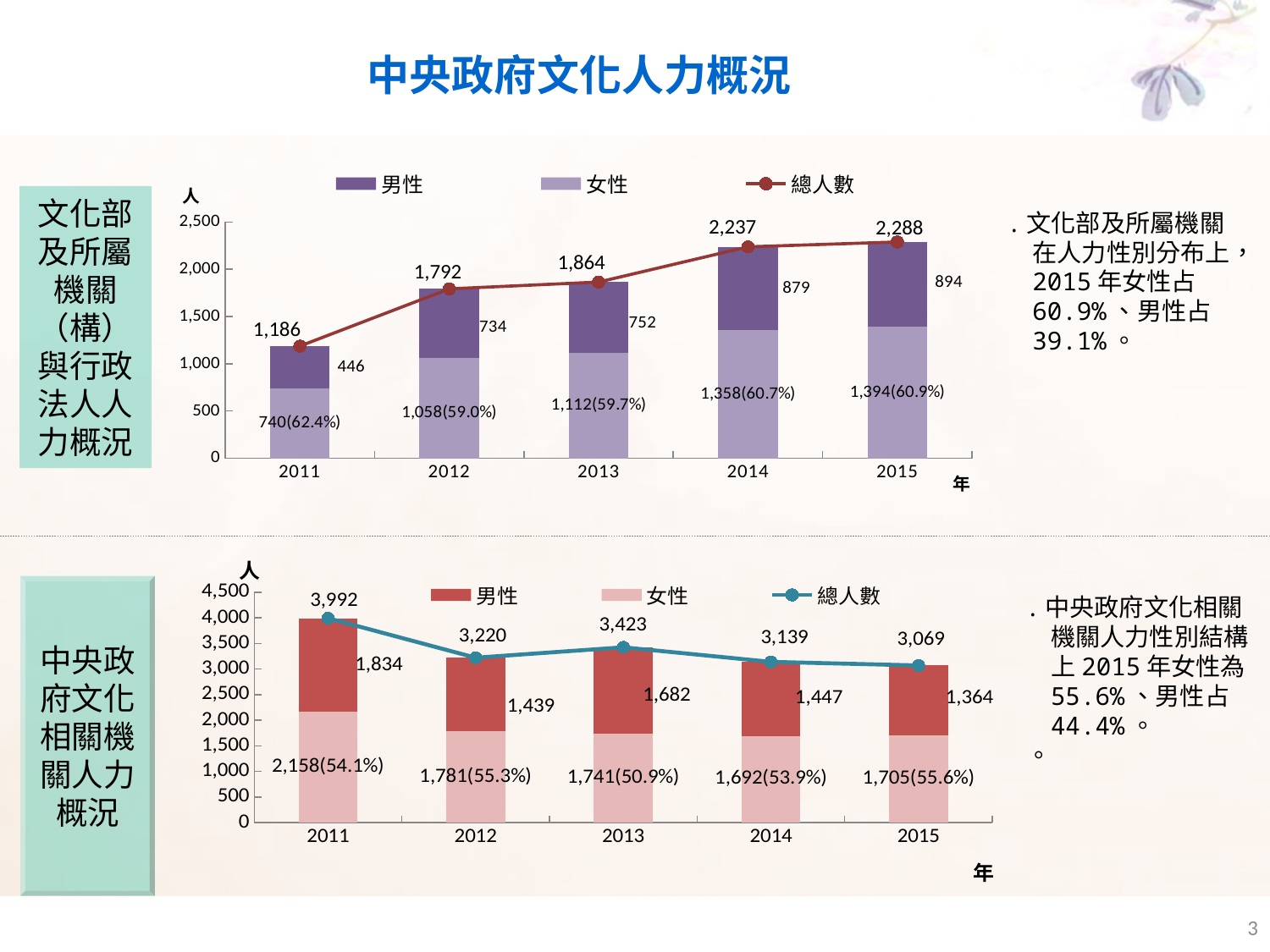

中央政府文化人力概況

### Chart

| Category | 女性 | 男性 | 總人數 |
|---|---|---|---|
| 2011 | 740.0 | 446.0 | 1186.0 |
| 2012 | 1058.0 | 734.0 | 1792.0 |
| 2013 | 1112.0 | 752.0 | 1864.0 |
| 2014 | 1358.0 | 879.0 | 2237.0 |
| 2015 | 1394.0 | 894.0 | 2288.0 |
文化部及所屬機關（構）與行政法人人力概況
․文化部及所屬機關在人力性別分布上，2015年女性占60.9%、男性占39.1%。

### Chart

| Category | 女性 | 男性 | 總人數 |
|---|---|---|---|
| 2011 | 2158.0 | 1834.0 | 3992.0 |
| 2012 | 1781.0 | 1439.0 | 3220.0 |
| 2013 | 1741.0 | 1682.0 | 3423.0 |
| 2014 | 1692.0 | 1447.0 | 3139.0 |
| 2015 | 1705.0 | 1364.0 | 3069.0 |
中央政府文化相關機關人力概況
․中央政府文化相關機關人力性別結構上2015年女性為55.6%、男性占44.4%。
。
3